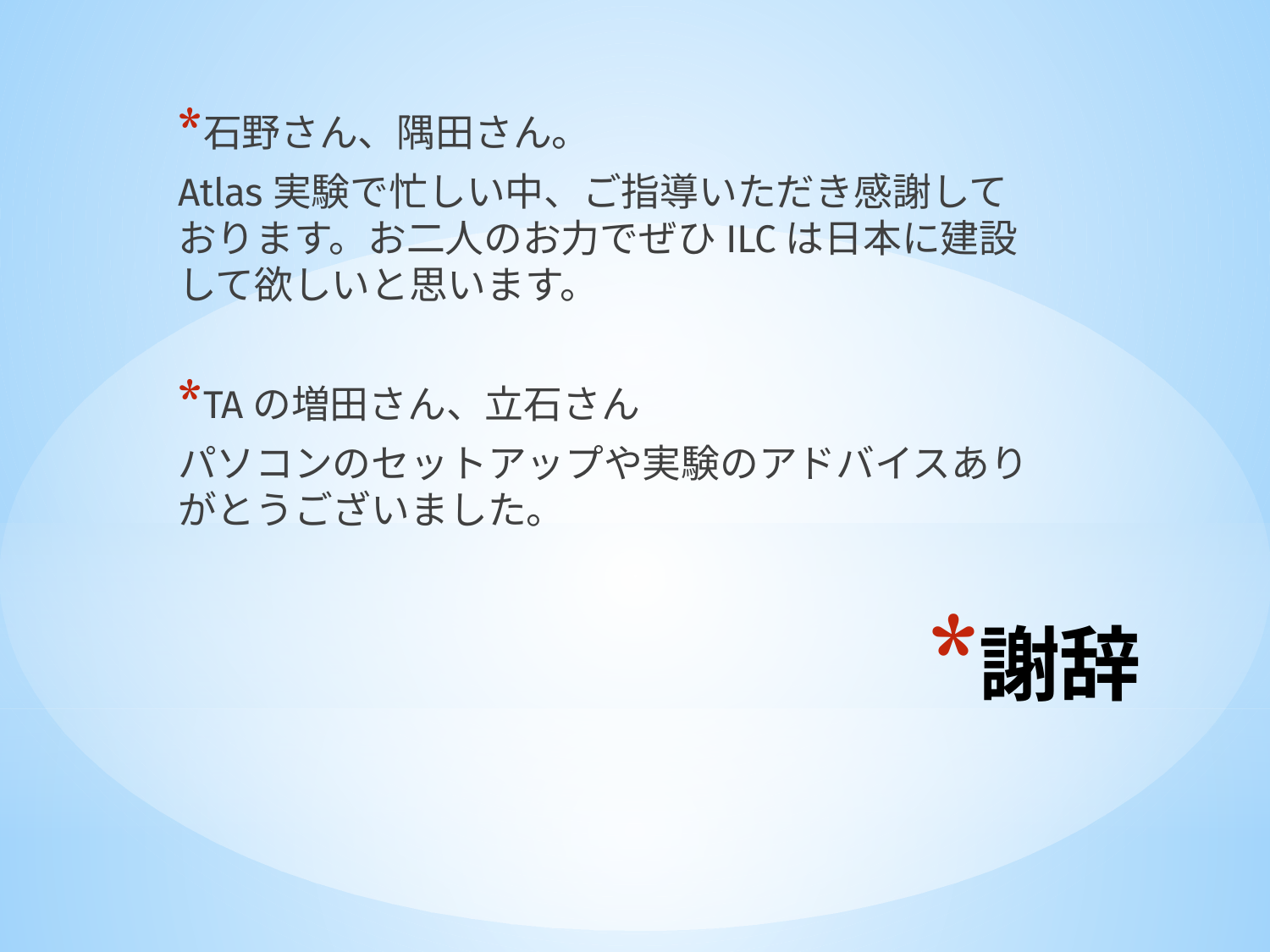

石野さん、隅田さん。
Atlas実験で忙しい中、ご指導いただき感謝しております。お二人のお力でぜひILCは日本に建設して欲しいと思います。

TAの増田さん、立石さん
パソコンのセットアップや実験のアドバイスありがとうございました。

# 謝辞